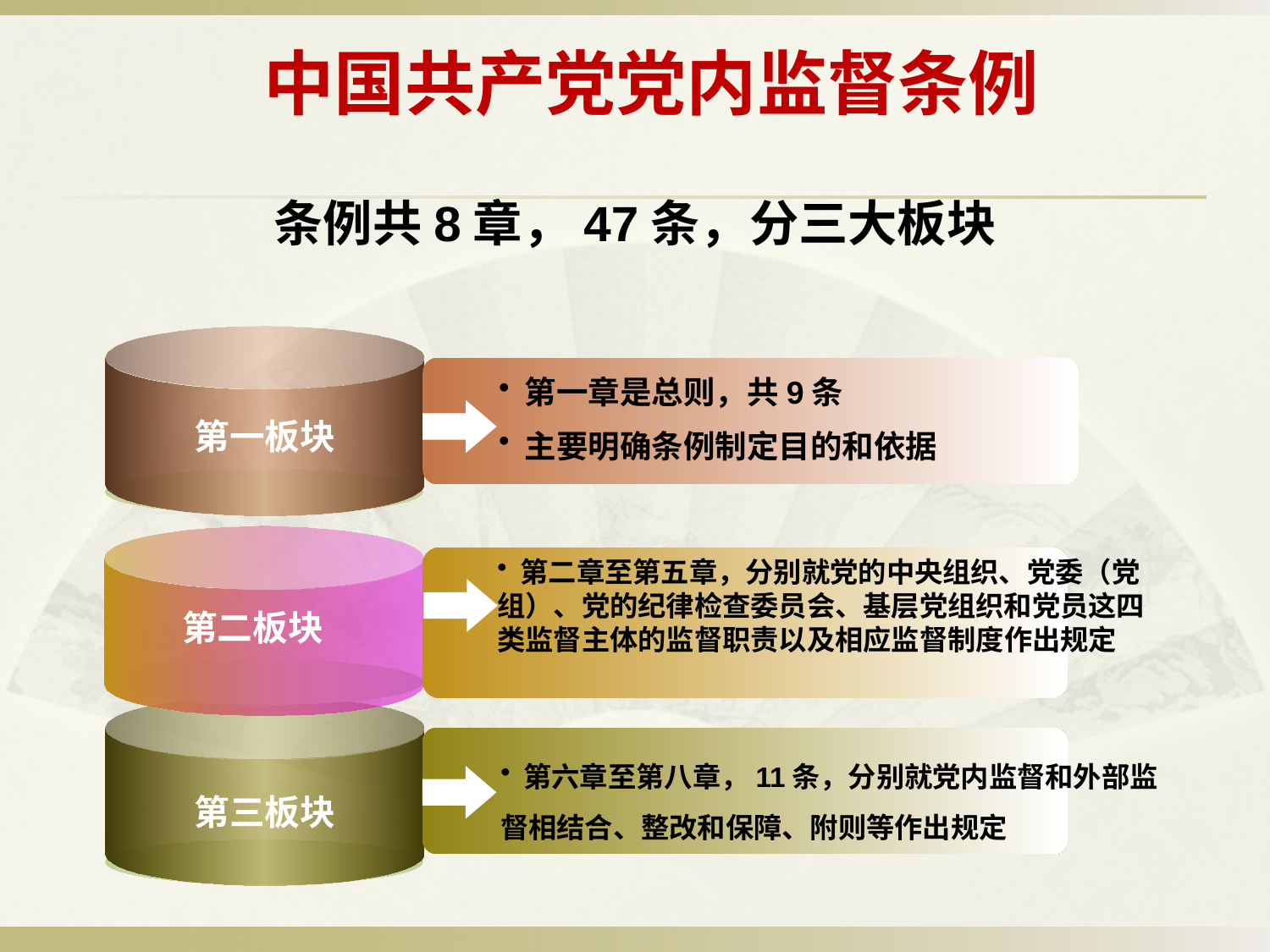

# 中国共产党党内监督条例
条例共8章，47条，分三大板块

 第一章是总则，共9条
 主要明确条例制定目的和依据

  第一板块

 第二章至第五章，分别就党的中央组织、党委（党组）、党的纪律检查委员会、基层党组织和党员这四类监督主体的监督职责以及相应监督制度作出规定

第二板块

 第六章至第八章，11条，分别就党内监督和外部监督相结合、整改和保障、附则等作出规定

  第三板块